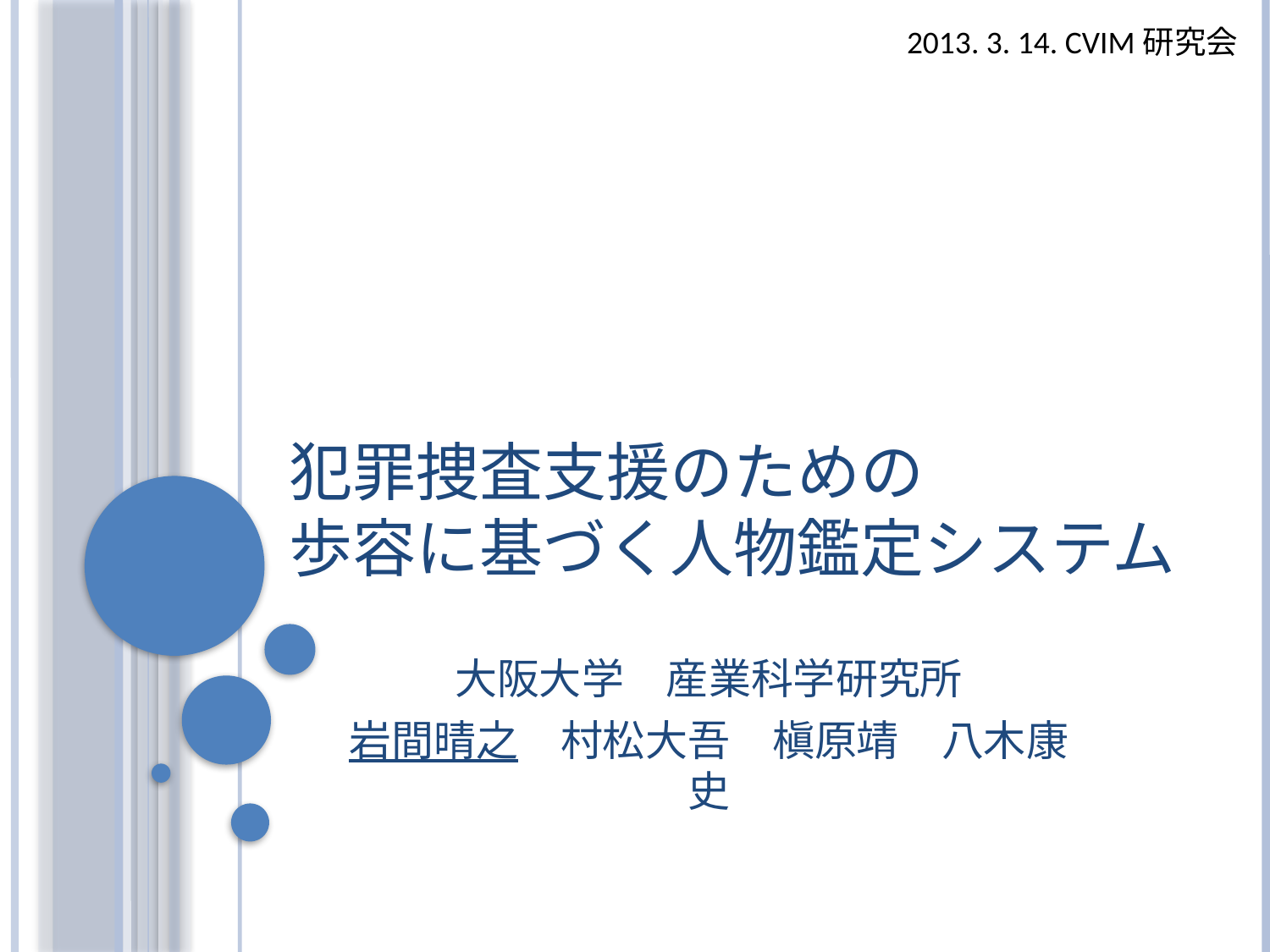

2013. 3. 14. CVIM研究会
# 犯罪捜査支援のための 歩容に基づく人物鑑定システム
大阪大学　産業科学研究所
岩間晴之　村松大吾　槇原靖　八木康史